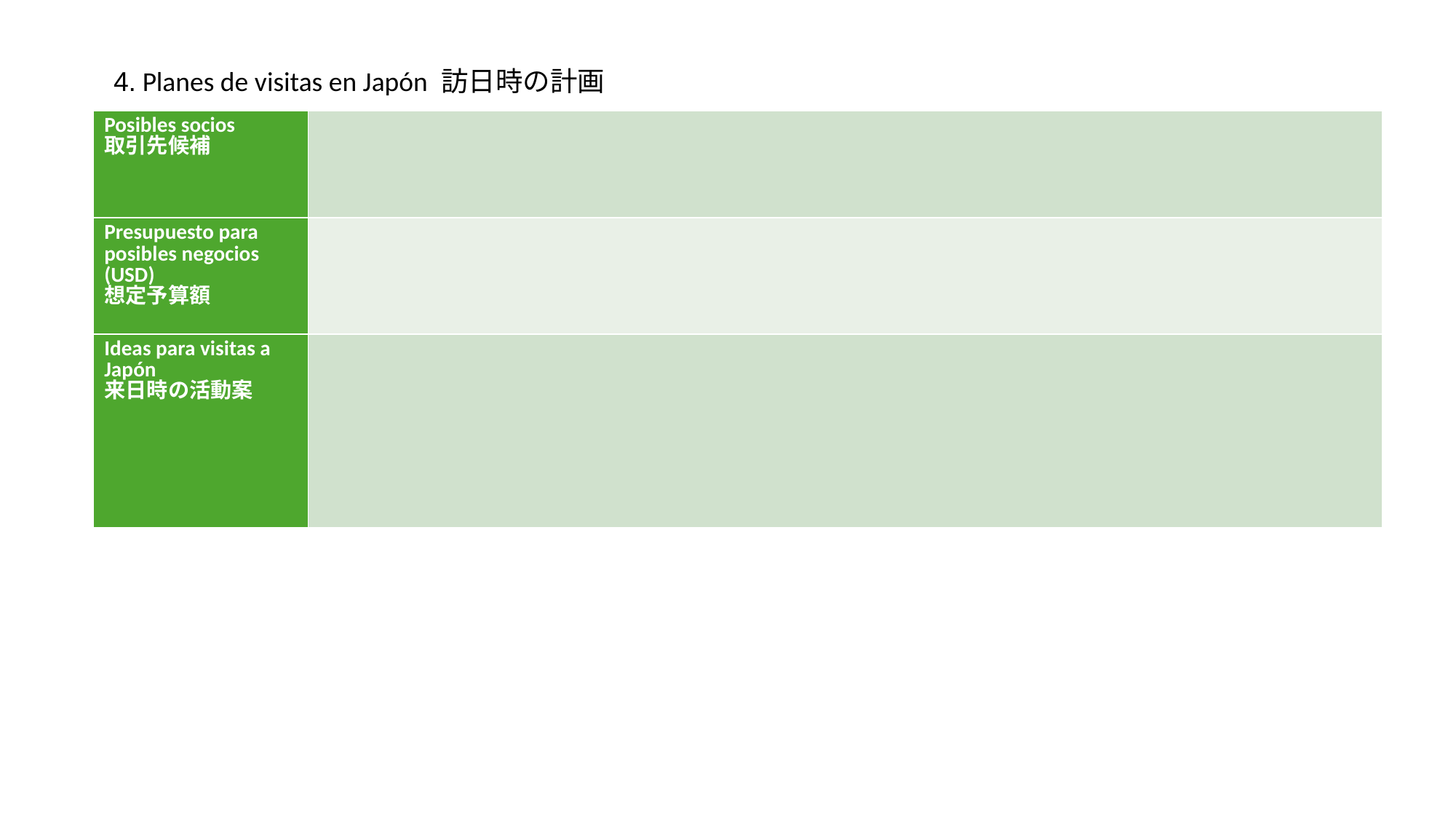

4. Planes de visitas en Japón 訪日時の計画
| Posibles socios 取引先候補 |  |
| --- | --- |
| Presupuesto para posibles negocios (USD) 想定予算額 |  |
| Ideas para visitas a Japón 来日時の活動案 |  |